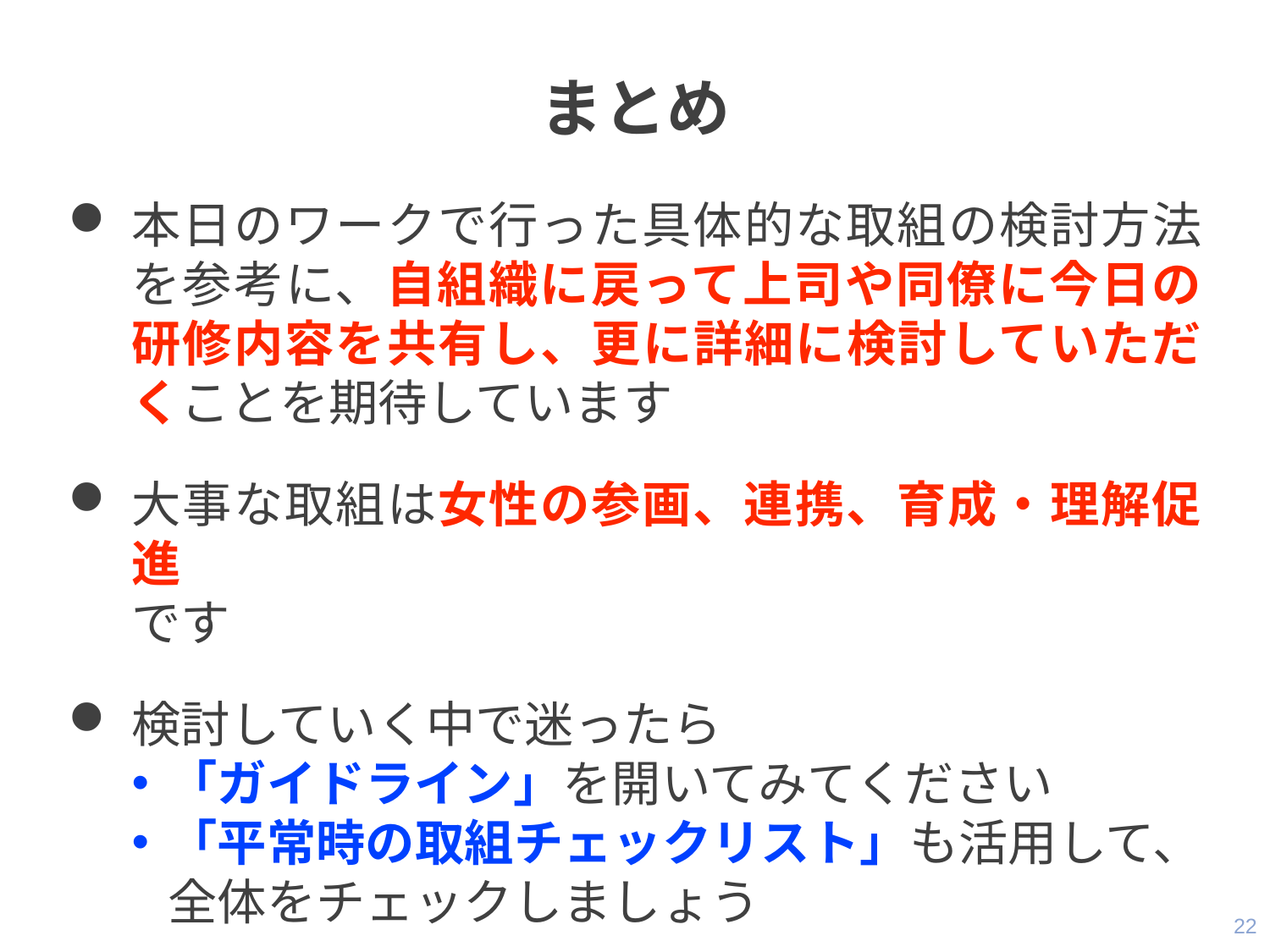

# まとめ
本日のワークで行った具体的な取組の検討方法を参考に、自組織に戻って上司や同僚に今日の研修内容を共有し、更に詳細に検討していただくことを期待しています
大事な取組は女性の参画、連携、育成・理解促進
です
検討していく中で迷ったら
「ガイドライン」を開いてみてください
「平常時の取組チェックリスト」も活用して、全体をチェックしましょう
22